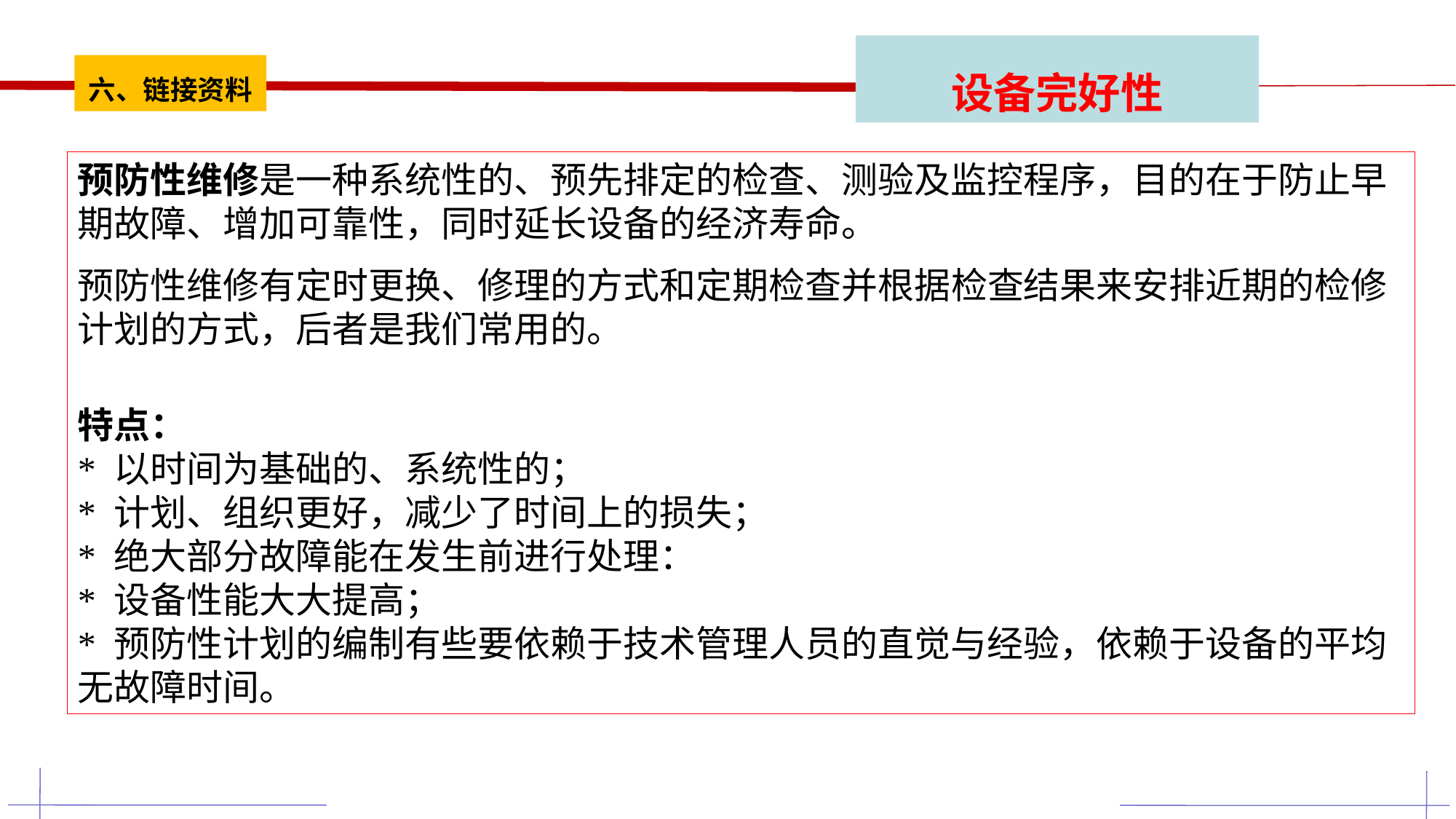

设备完好性
六、链接资料
预防性维修是一种系统性的、预先排定的检查、测验及监控程序，目的在于防止早期故障、增加可靠性，同时延长设备的经济寿命。
预防性维修有定时更换、修理的方式和定期检查并根据检查结果来安排近期的检修计划的方式，后者是我们常用的。

特点：
* 以时间为基础的、系统性的；
* 计划、组织更好，减少了时间上的损失；
* 绝大部分故障能在发生前进行处理：
* 设备性能大大提高；
* 预防性计划的编制有些要依赖于技术管理人员的直觉与经验，依赖于设备的平均无故障时间。